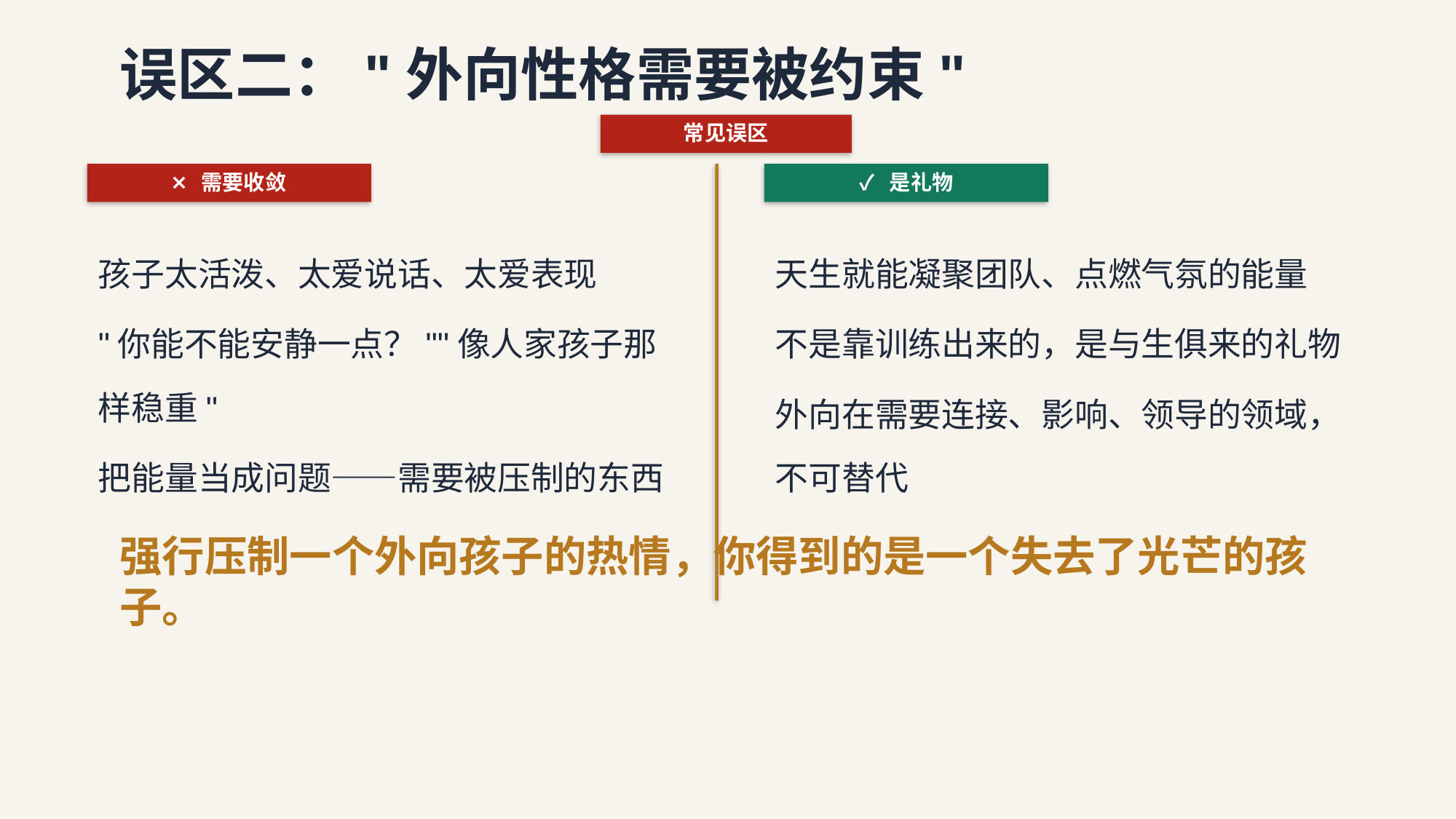

误区二："外向性格需要被约束"

常见误区

❌  需要收敛

✓  是礼物
孩子太活泼、太爱说话、太爱表现
"你能不能安静一点？""像人家孩子那样稳重"
把能量当成问题——需要被压制的东西
天生就能凝聚团队、点燃气氛的能量
不是靠训练出来的，是与生俱来的礼物
外向在需要连接、影响、领导的领域，不可替代
强行压制一个外向孩子的热情，你得到的是一个失去了光芒的孩子。